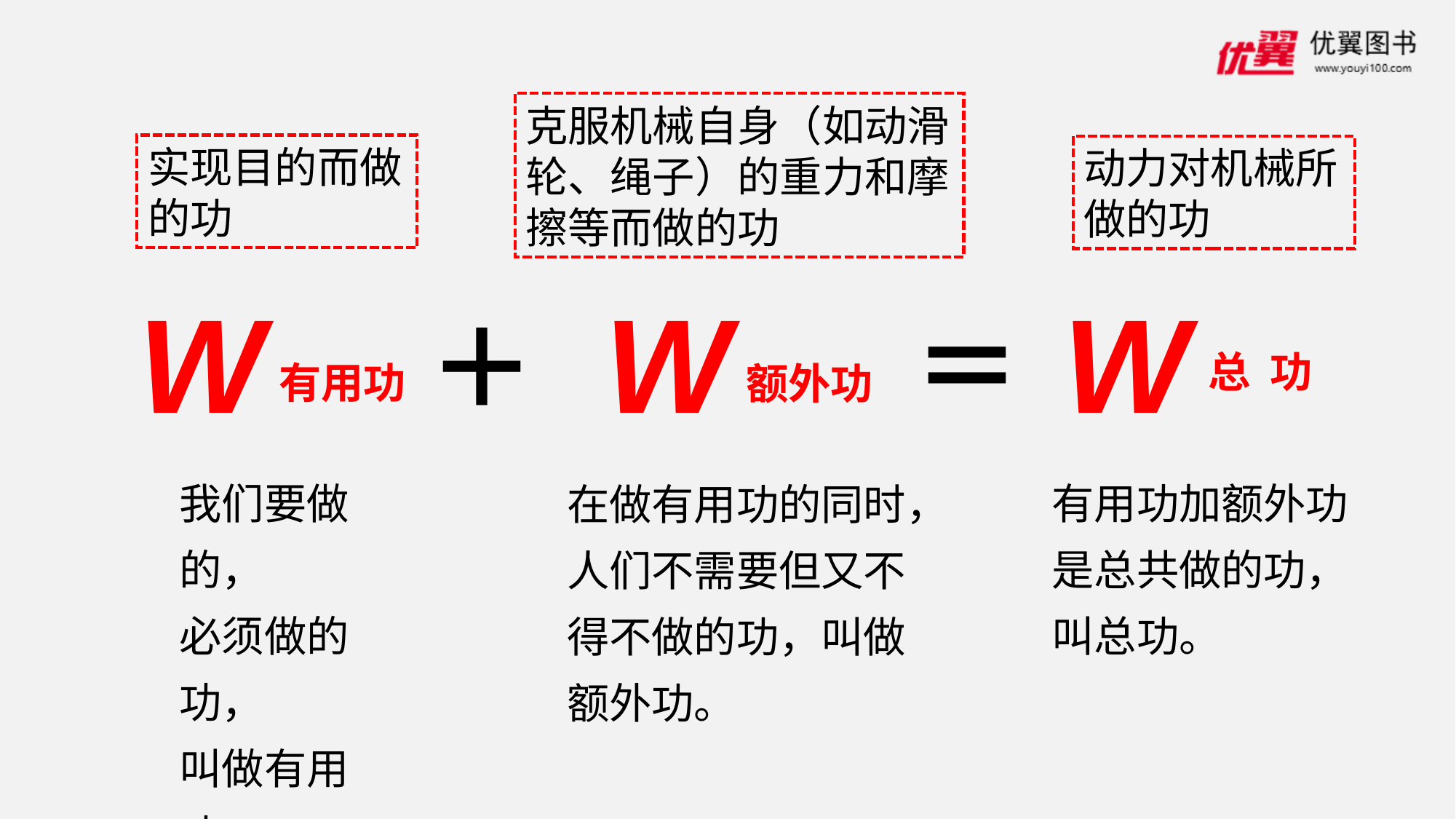

克服机械自身（如动滑轮、绳子）的重力和摩擦等而做的功
实现目的而做的功
动力对机械所做的功
W
W
W
＋
＝
总  功
有用功
额外功
我们要做的，
必须做的功，
叫做有用功。
有用功加额外功是总共做的功，叫总功。
在做有用功的同时，
人们不需要但又不
得不做的功，叫做
额外功。